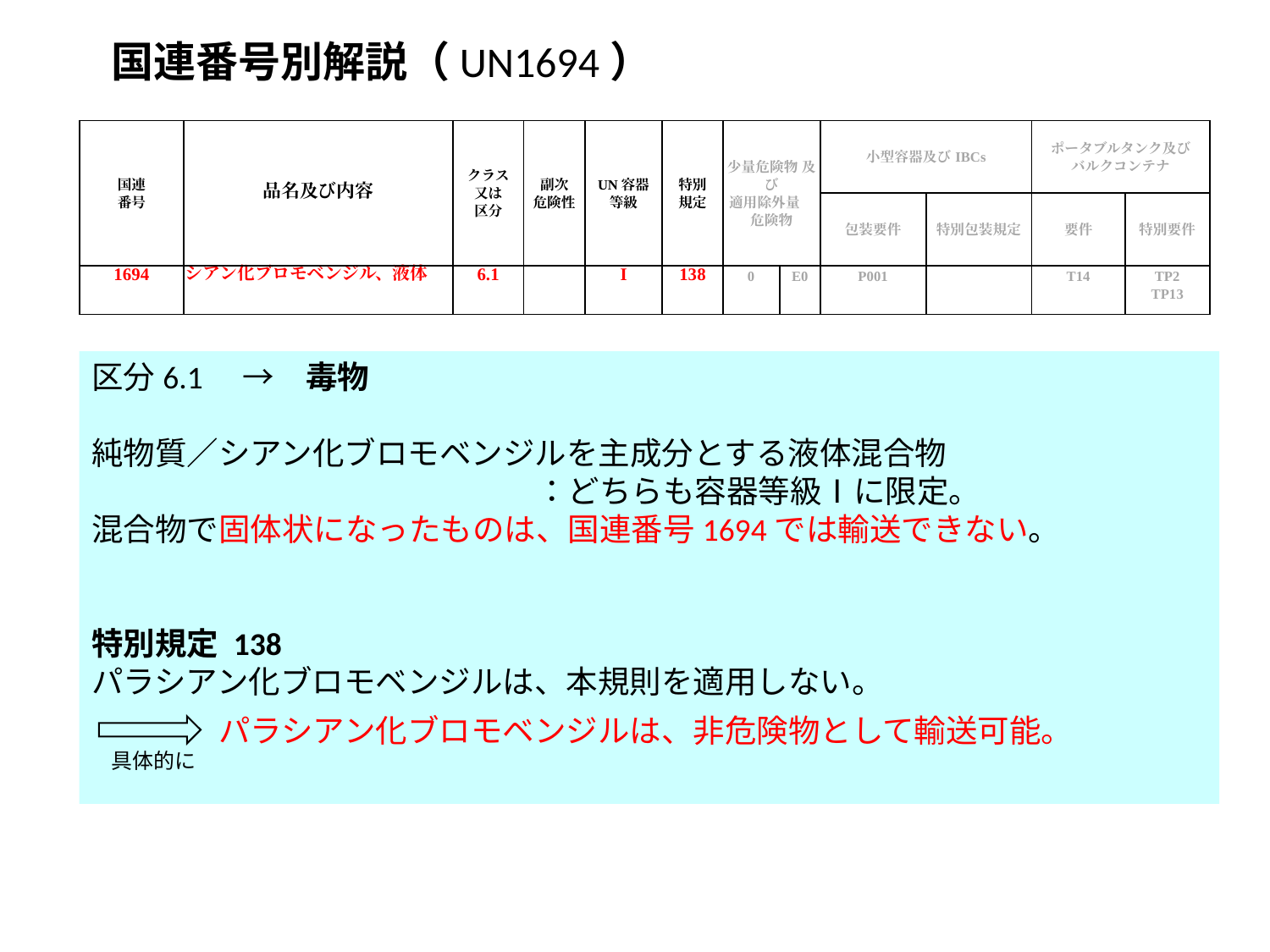

国連番号別解説（UN1694）
| 国連 番号 | 品名及び内容 | クラス 又は 区分 | 副次 危険性 | UN容器 等級 | 特別 規定 | 少量危険物 及び 適用除外量　危険物 |  | 小型容器及びIBCs |  | ポータブルタンク及び バルクコンテナ |  |
| --- | --- | --- | --- | --- | --- | --- | --- | --- | --- | --- | --- |
|  |  |  |  |  |  |  |  | 包装要件 | 特別包装規定 | 要件 | 特別要件 |
| 1694 | シアン化ブロモベンジル、液体 | 6.1 |  | I | 138 | 0 | E0 | P001 |  | T14 | TP2 TP13 |
区分6.1　→　毒物

純物質／シアン化ブロモベンジルを主成分とする液体混合物
　　　　　　　　　　　　　　：どちらも容器等級Ⅰに限定。
混合物で固体状になったものは、国連番号1694では輸送できない。

特別規定 138
パラシアン化ブロモベンジルは、本規則を適用しない。
　　　　パラシアン化ブロモベンジルは、非危険物として輸送可能。

具体的に